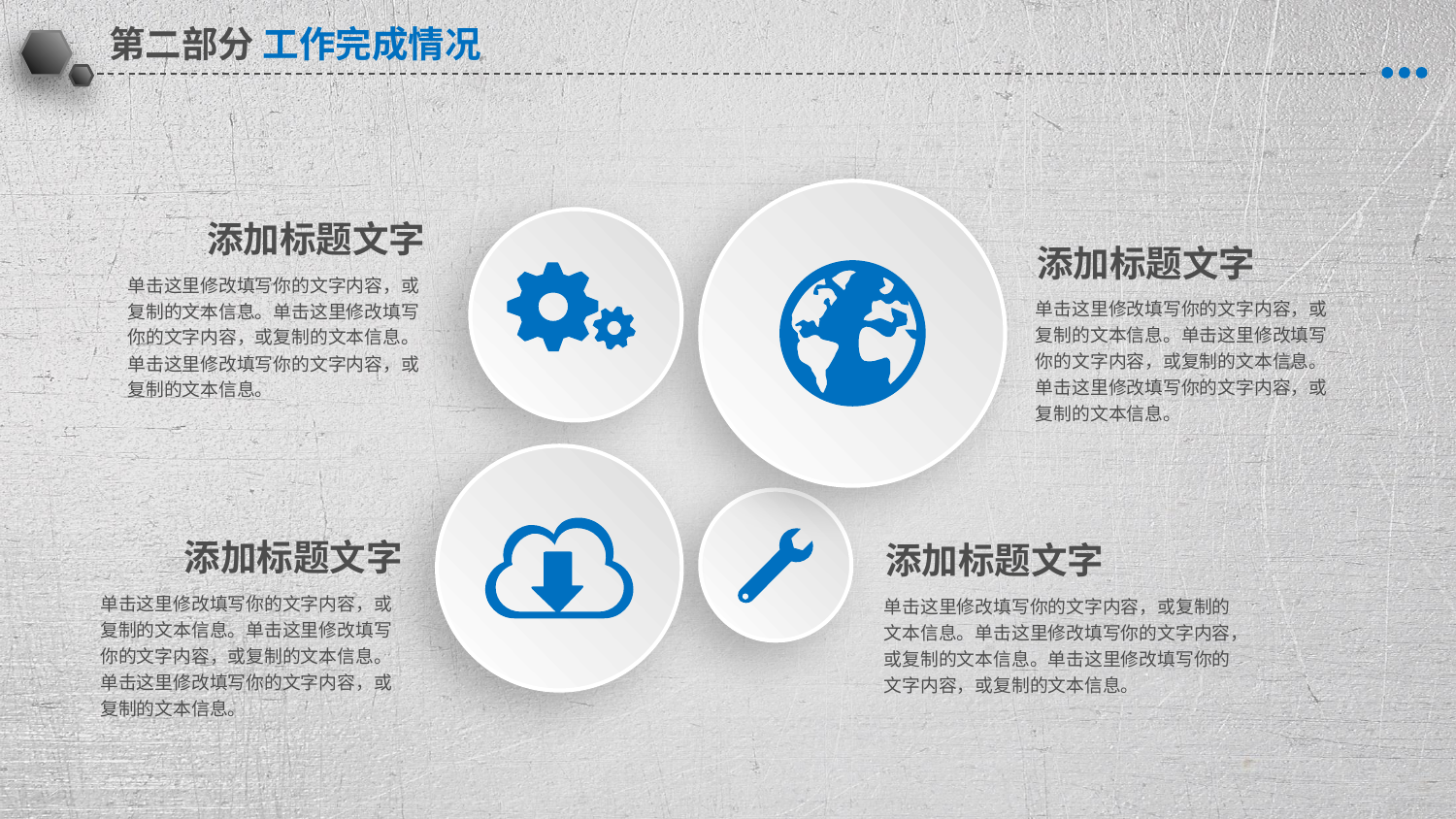

添加标题文字
单击这里修改填写你的文字内容，或复制的文本信息。单击这里修改填写你的文字内容，或复制的文本信息。单击这里修改填写你的文字内容，或复制的文本信息。
添加标题文字
单击这里修改填写你的文字内容，或复制的文本信息。单击这里修改填写你的文字内容，或复制的文本信息。单击这里修改填写你的文字内容，或复制的文本信息。

添加标题文字
单击这里修改填写你的文字内容，或复制的文本信息。单击这里修改填写你的文字内容，或复制的文本信息。单击这里修改填写你的文字内容，或复制的文本信息。

添加标题文字
单击这里修改填写你的文字内容，或复制的文本信息。单击这里修改填写你的文字内容，或复制的文本信息。单击这里修改填写你的文字内容，或复制的文本信息。